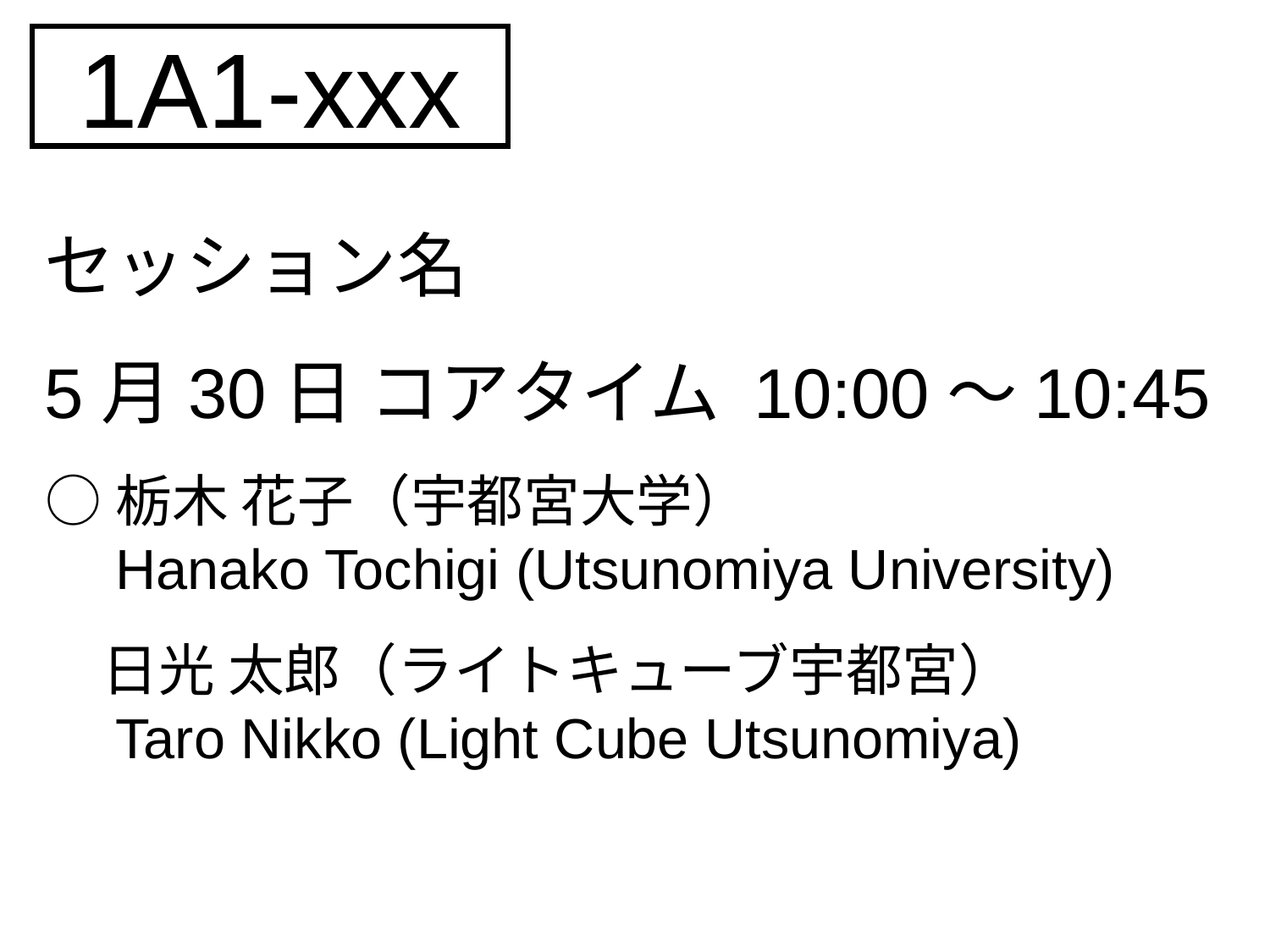

1A1-xxx
セッション名
5月30日 コアタイム 10:00～10:45
○栃木 花子（宇都宮大学）
　Hanako Tochigi (Utsunomiya University)

　日光 太郎（ライトキューブ宇都宮）
　Taro Nikko (Light Cube Utsunomiya)